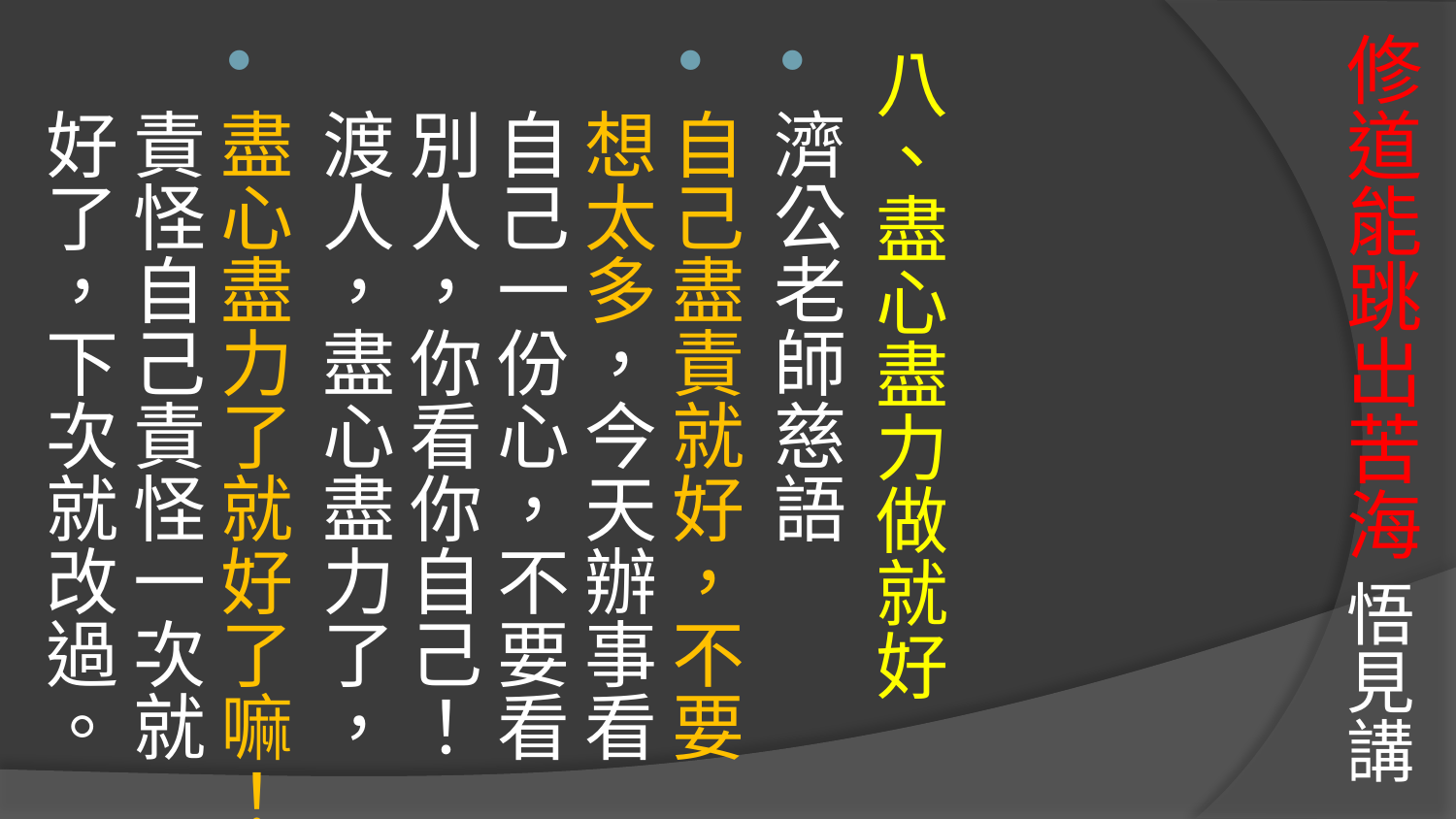

# 修道能跳出苦海 悟見講
八、盡心盡力做就好
濟公老師慈語
自己盡責就好，不要想太多，今天辦事看自己一份心，不要看別人，你看你自己！渡人，盡心盡力了，
盡心盡力了就好了嘛！責怪自己責怪一次就好了，下次就改過。